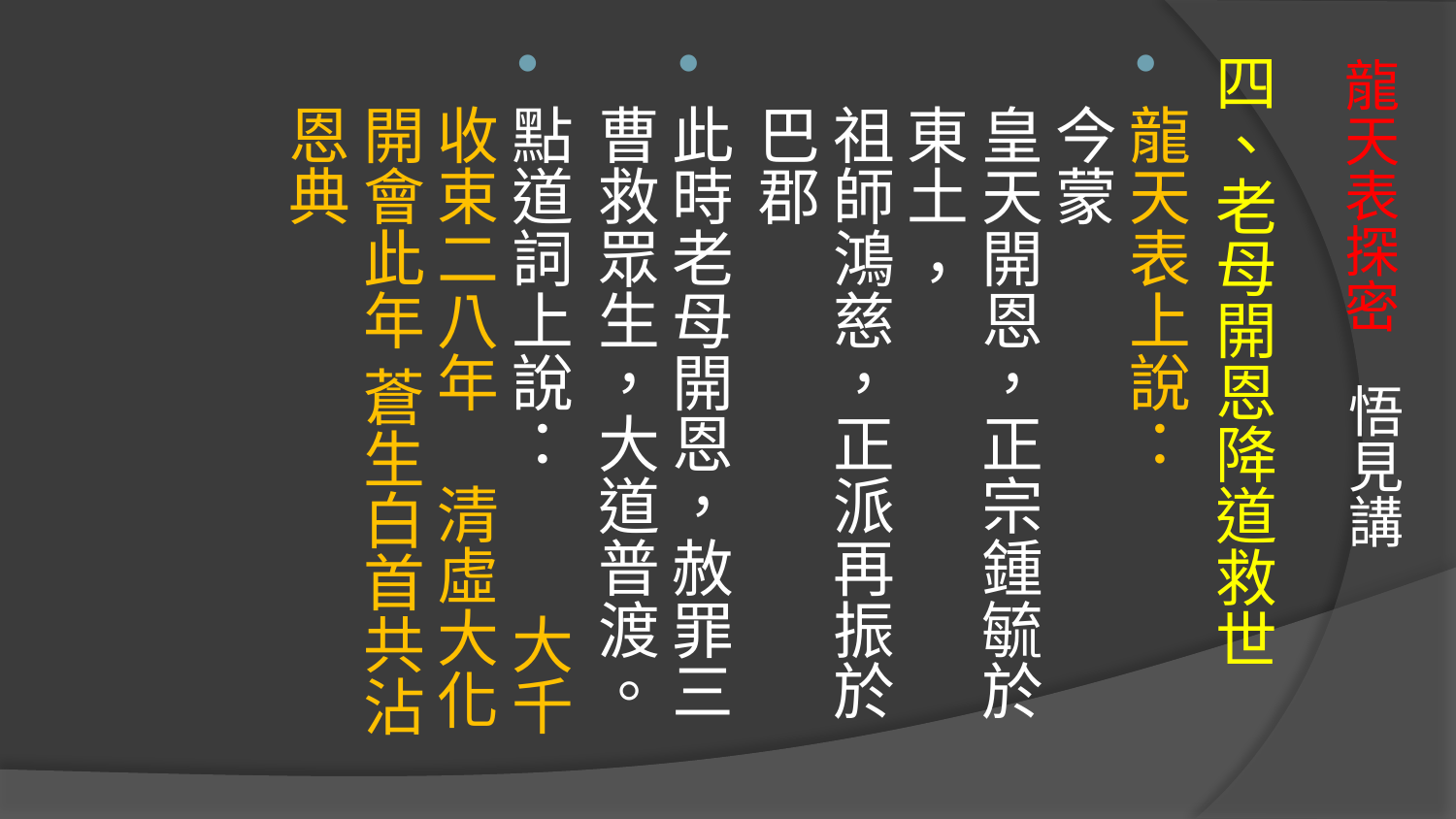

四、老母開恩降道救世
龍天表上說：                   今蒙 
皇天開恩，正宗鍾毓於東土 ，
祖師鴻慈，正派再振於巴郡
此時老母開恩，赦罪三曹救眾生，大道普渡。
點道詞上說：          大千收束二八年     清虛大化開會此年 蒼生白首共沾恩典

# 龍天表探密    悟見講